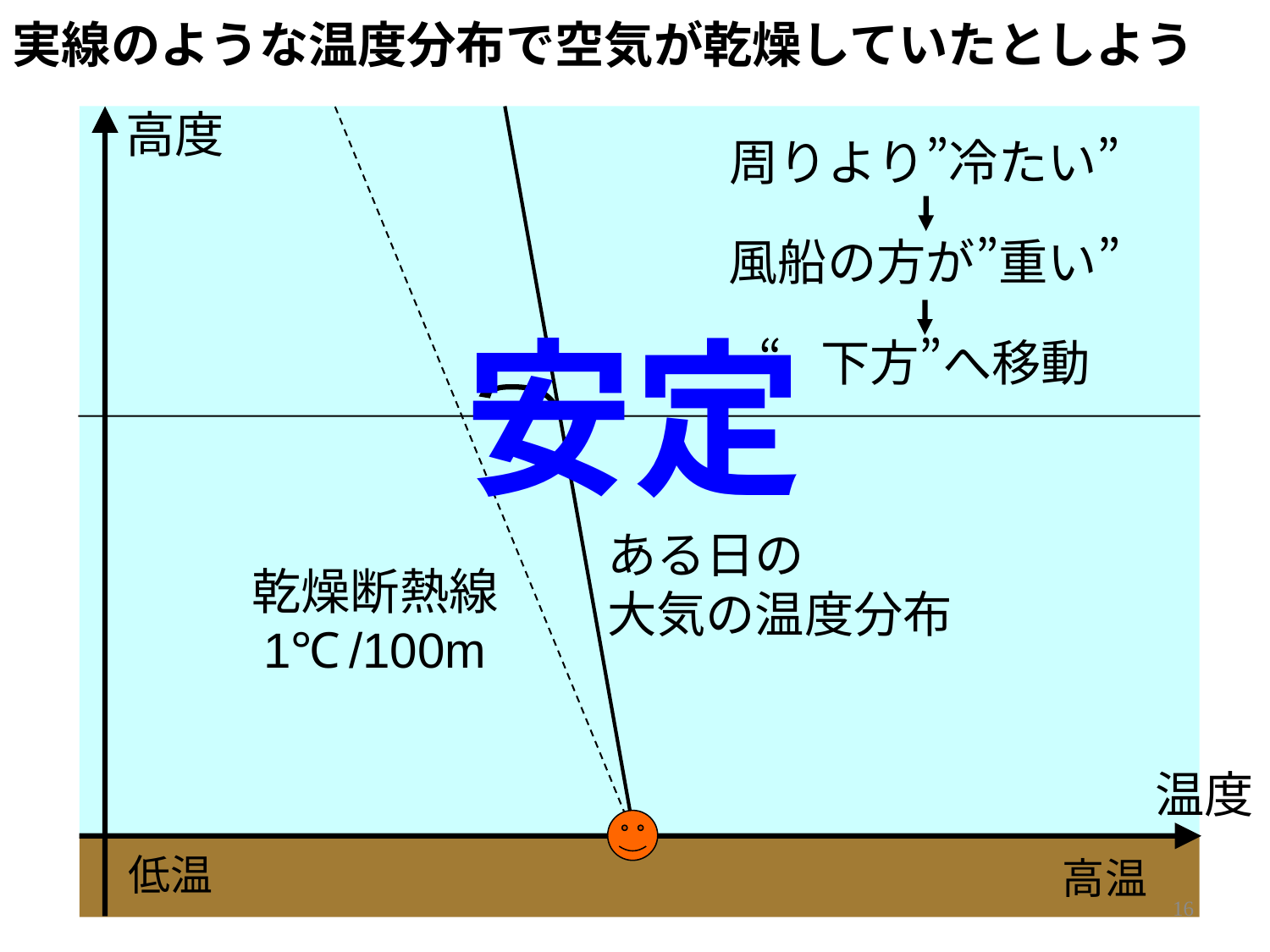

実線のような温度分布で空気が乾燥していたとしよう

高度

周りより”冷たい”

風船の方が”重い”

“下方”へ移動
安定

ある日の
大気の温度分布
乾燥断熱線
1℃/100m
温度

低温
高温
16